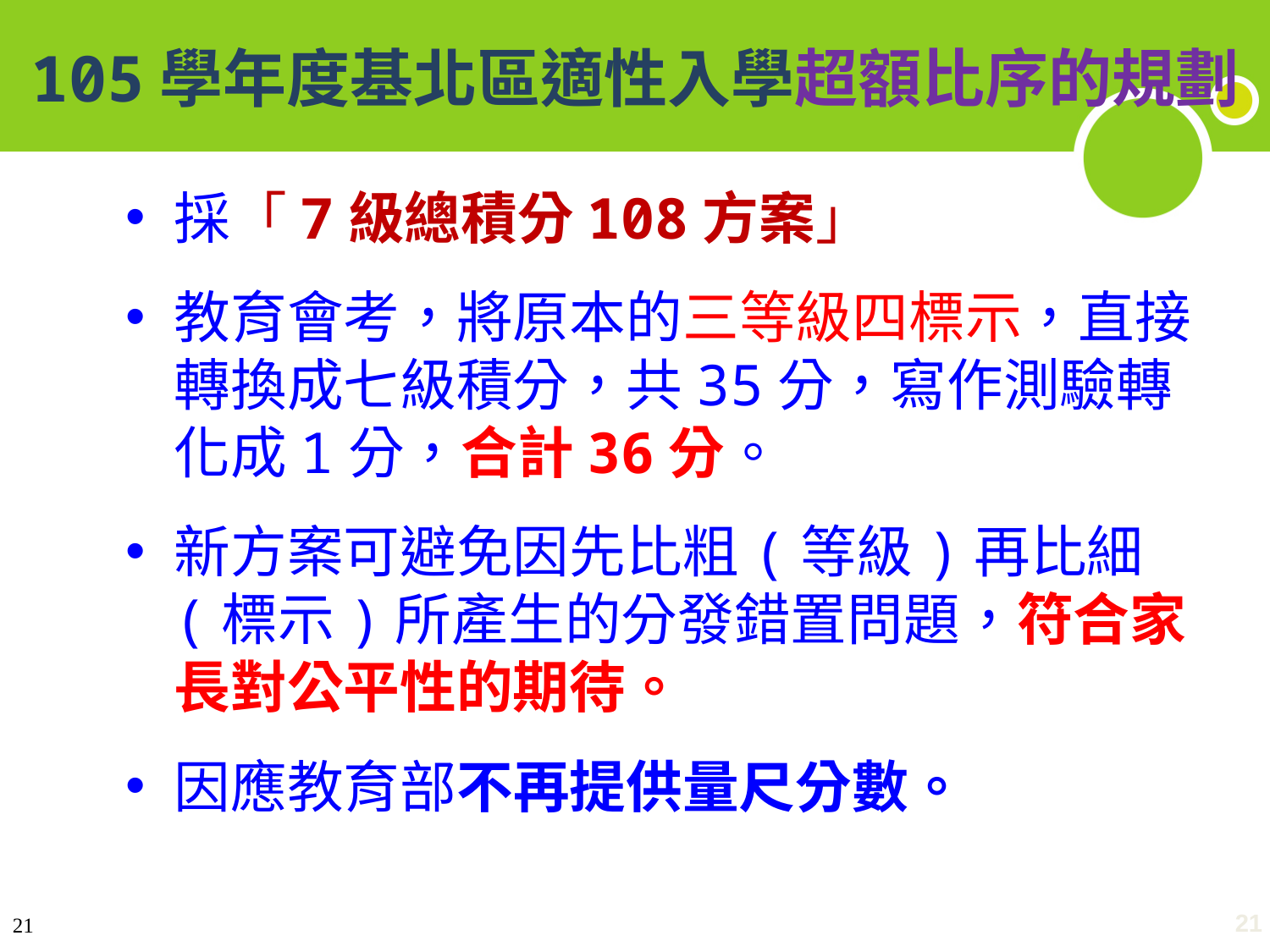

# 105學年度基北區適性入學超額比序的規劃
採「7級總積分108方案」
教育會考，將原本的三等級四標示，直接轉換成七級積分，共35分，寫作測驗轉化成1分，合計36分。
新方案可避免因先比粗(等級)再比細(標示)所產生的分發錯置問題，符合家長對公平性的期待。
因應教育部不再提供量尺分數。

21
21